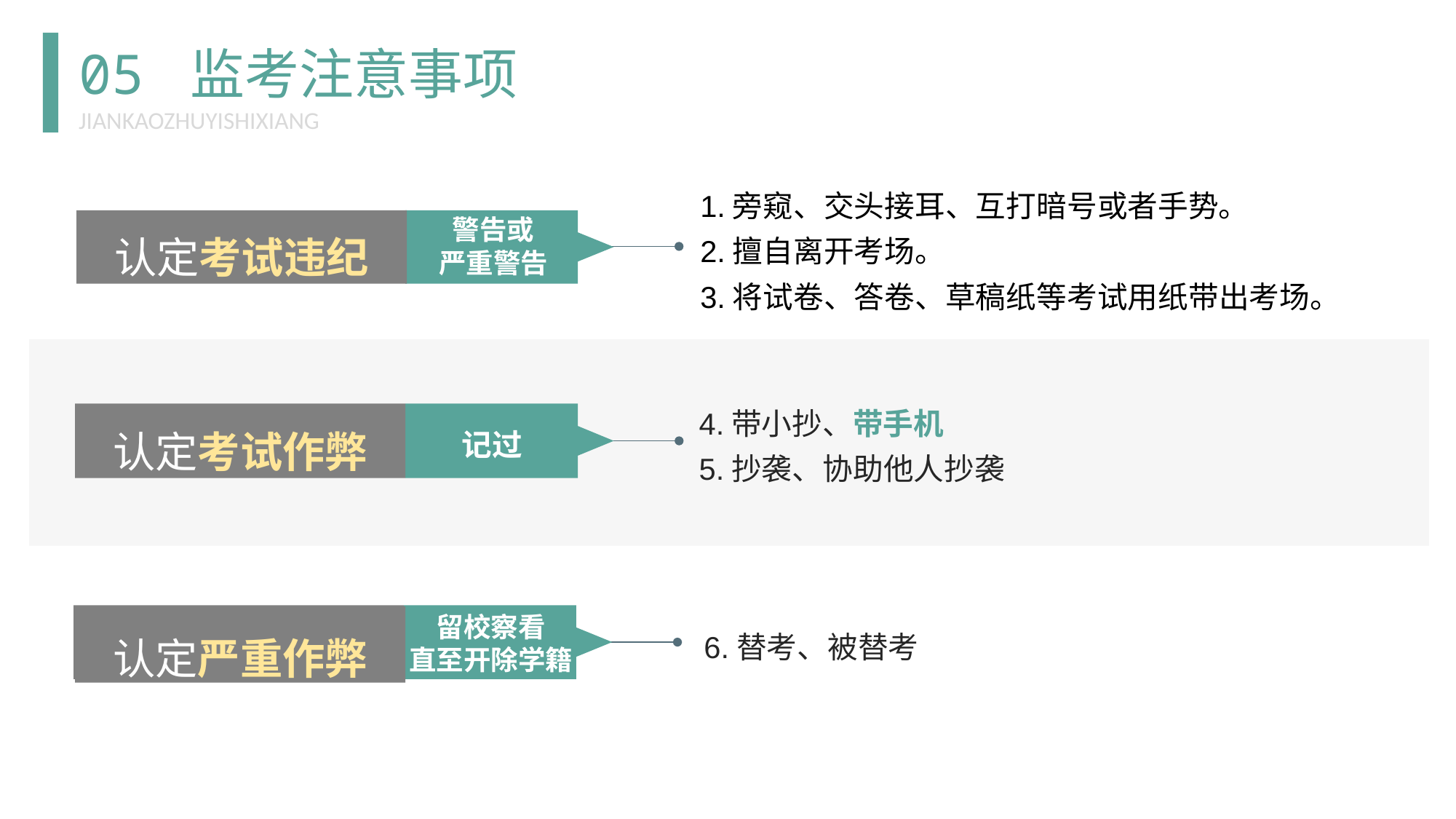

05 监考注意事项

JIANKAOZHUYISHIXIANG
1.旁窥、交头接耳、互打暗号或者手势。
2.擅自离开考场。
3.将试卷、答卷、草稿纸等考试用纸带出考场。
认定考试违纪

警告或
严重警告

4.带小抄、带手机
5.抄袭、协助他人抄袭

认定考试作弊

记过

认定严重作弊
留校察看
直至开除学籍
6.替考、被替考